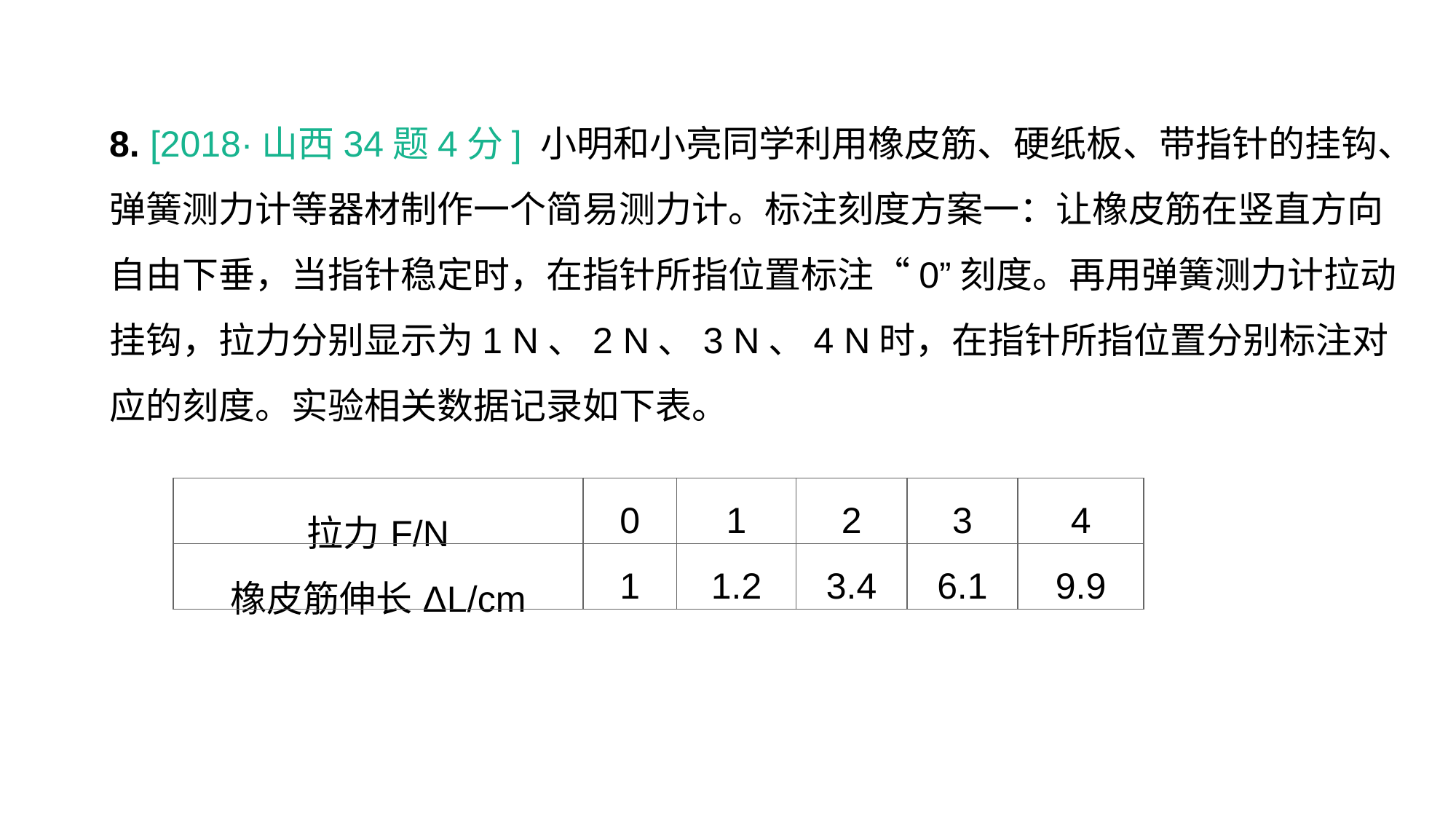

8. [2018·山西34题4分] 小明和小亮同学利用橡皮筋、硬纸板、带指针的挂钩、弹簧测力计等器材制作一个简易测力计。标注刻度方案一：让橡皮筋在竖直方向自由下垂，当指针稳定时，在指针所指位置标注“0”刻度。再用弹簧测力计拉动挂钩，拉力分别显示为1 N、2 N、3 N、4 N时，在指针所指位置分别标注对应的刻度。实验相关数据记录如下表。
真题回顾 把握考向
| 拉力F/N | 0 | 1 | 2 | 3 | 4 |
| --- | --- | --- | --- | --- | --- |
| 橡皮筋伸长ΔL/cm | 1 | 1.2 | 3.4 | 6.1 | 9.9 |